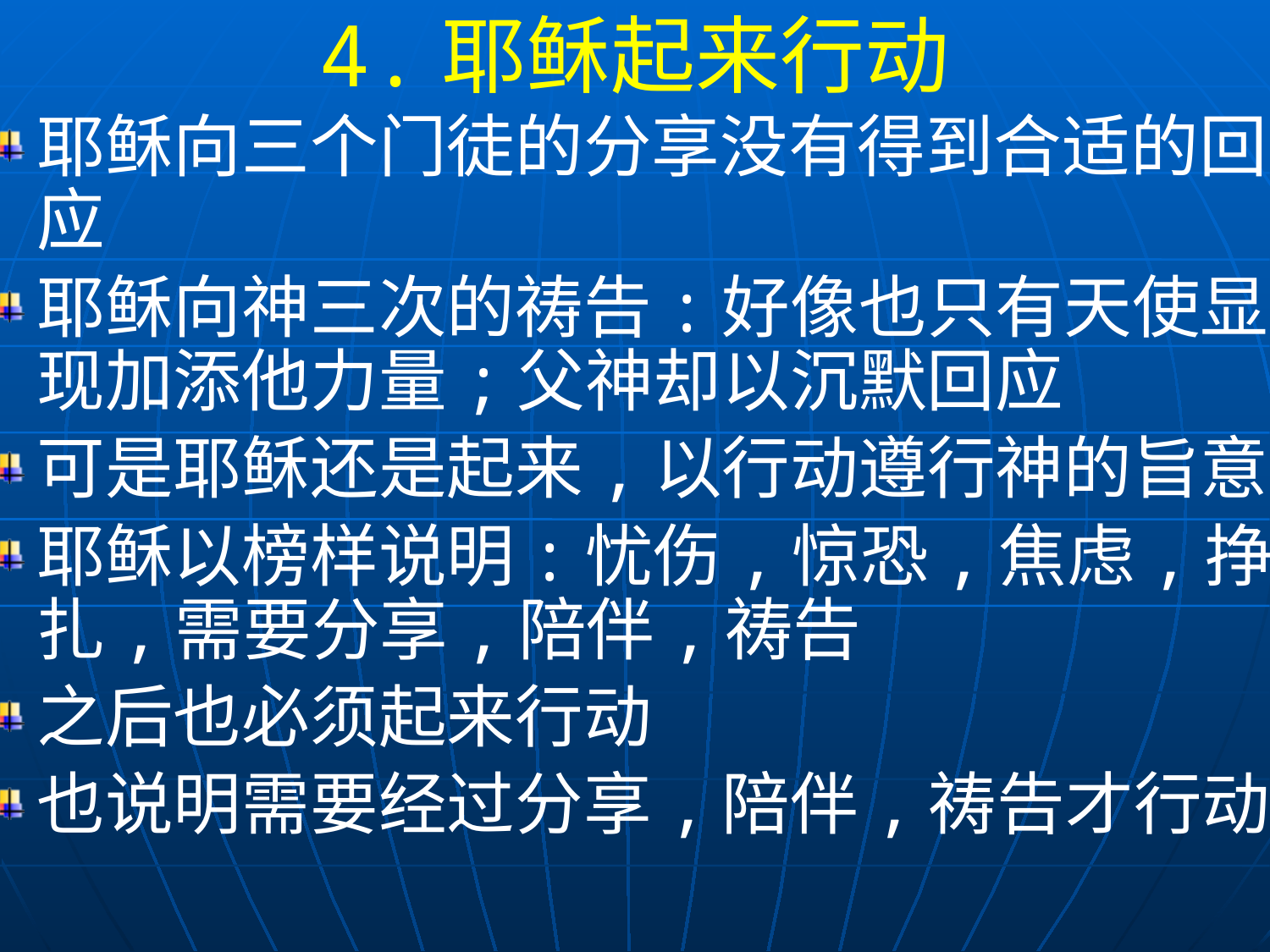

4.耶稣起来行动
耶稣向三个门徒的分享没有得到合适的回应
耶稣向神三次的祷告:好像也只有天使显现加添他力量;父神却以沉默回应
可是耶稣还是起来,以行动遵行神的旨意
耶稣以榜样说明:忧伤,惊恐,焦虑,挣扎,需要分享,陪伴,祷告
之后也必须起来行动
也说明需要经过分享,陪伴,祷告才行动